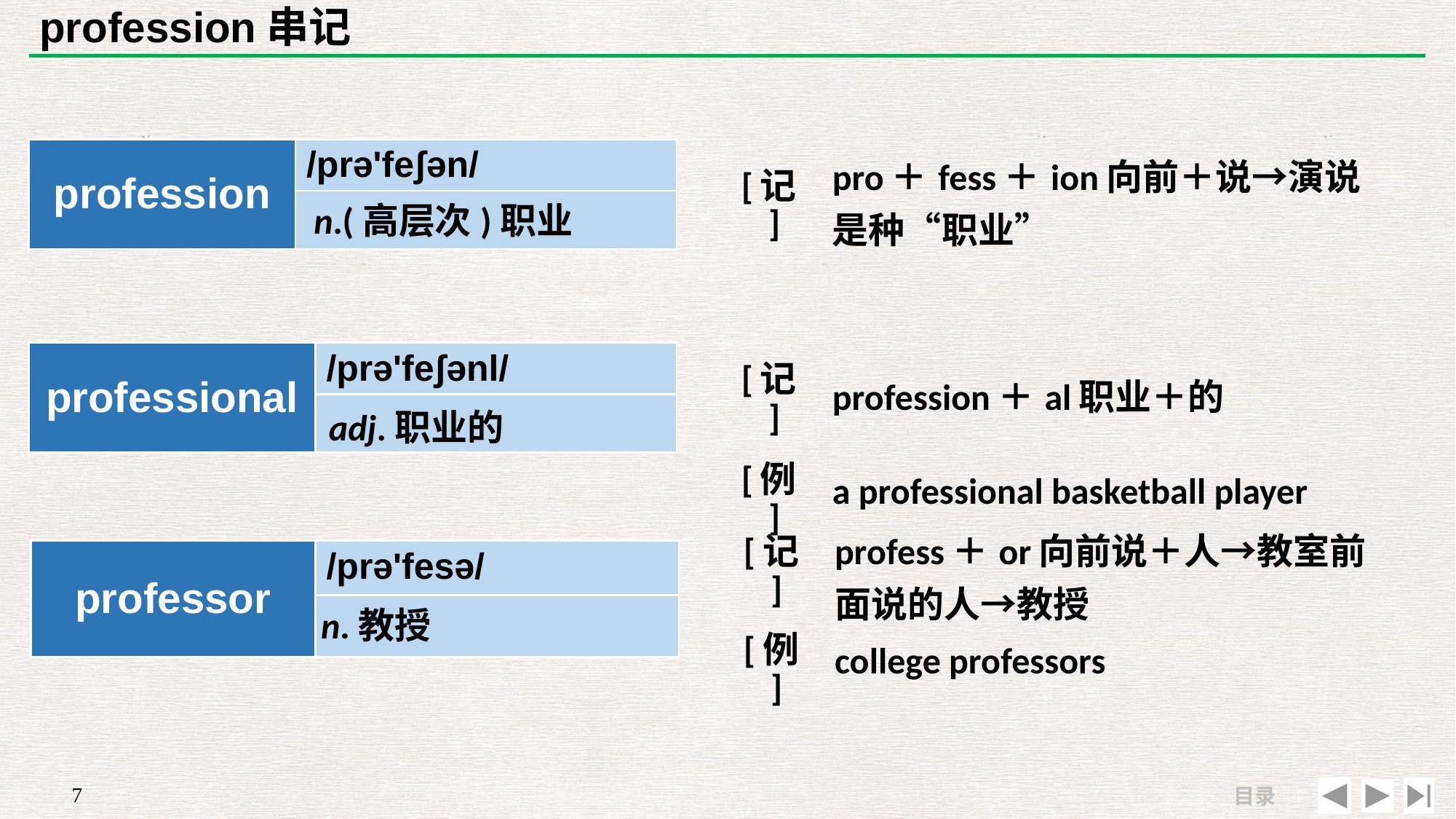

# profession串记

| profession | /prə'feʃən/ |
| --- | --- |
|  |  |
| [记] | pro＋fess＋ion向前＋说→演说是种“职业” |
| --- | --- |
|  |  |
n.(高层次)职业
| professional | /prə'feʃənl/ |
| --- | --- |
|  |  |
| [记] | profession＋al职业＋的 |
| --- | --- |
| [例] | a professional basketball player |
adj.职业的
| [记] | profess＋or向前说＋人→教室前面说的人→教授 |
| --- | --- |
| [例] | college professors |
| professor | /prə'fesə/ |
| --- | --- |
|  |  |
n.教授